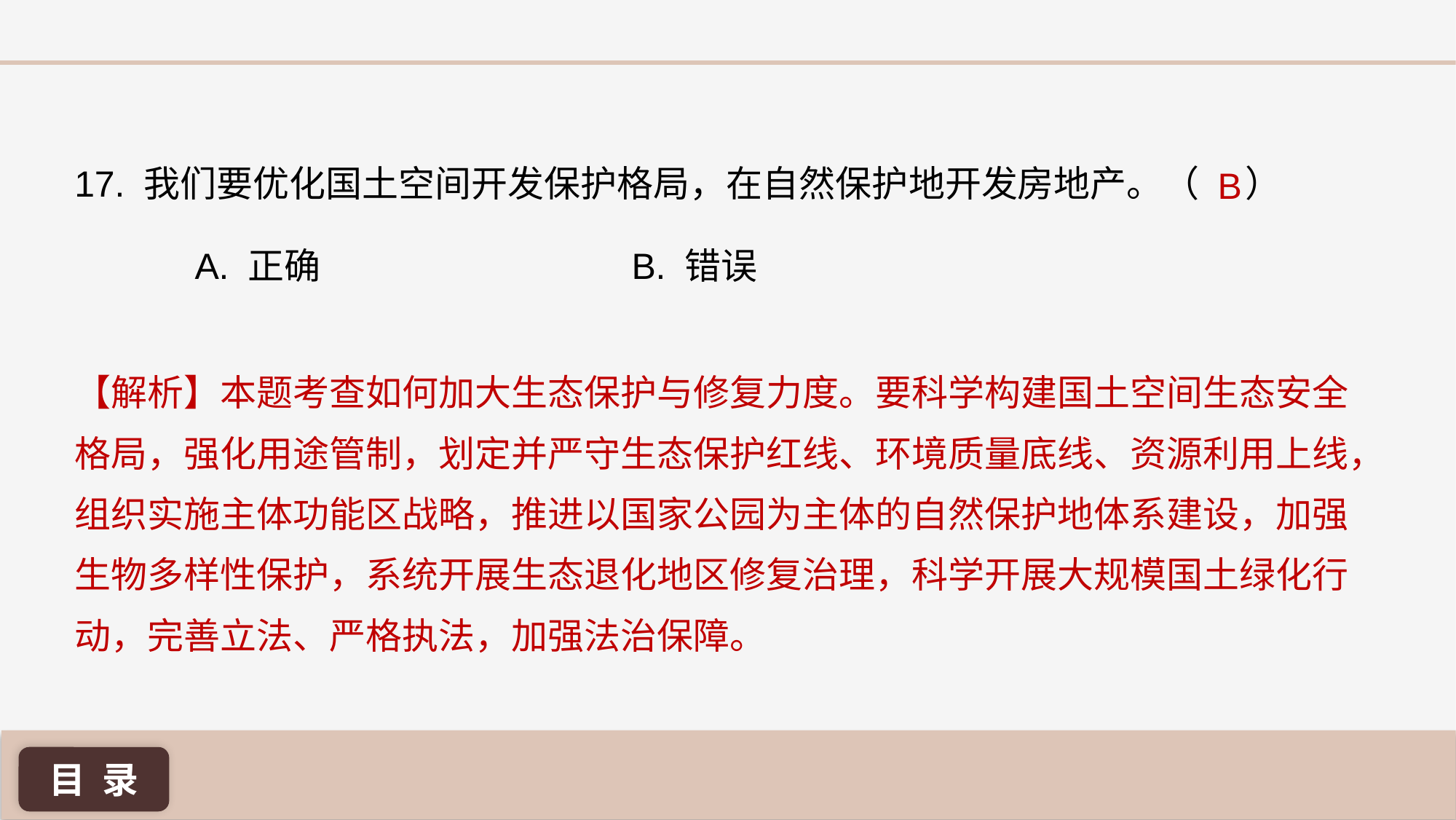

B
17. 我们要优化国土空间开发保护格局，在自然保护地开发房地产。（	   ）
A. 正确 			B. 错误
【解析】本题考查如何加大生态保护与修复力度。要科学构建国土空间生态安全格局，强化用途管制，划定并严守生态保护红线、环境质量底线、资源利用上线，组织实施主体功能区战略，推进以国家公园为主体的自然保护地体系建设，加强生物多样性保护，系统开展生态退化地区修复治理，科学开展大规模国土绿化行动，完善立法、严格执法，加强法治保障。